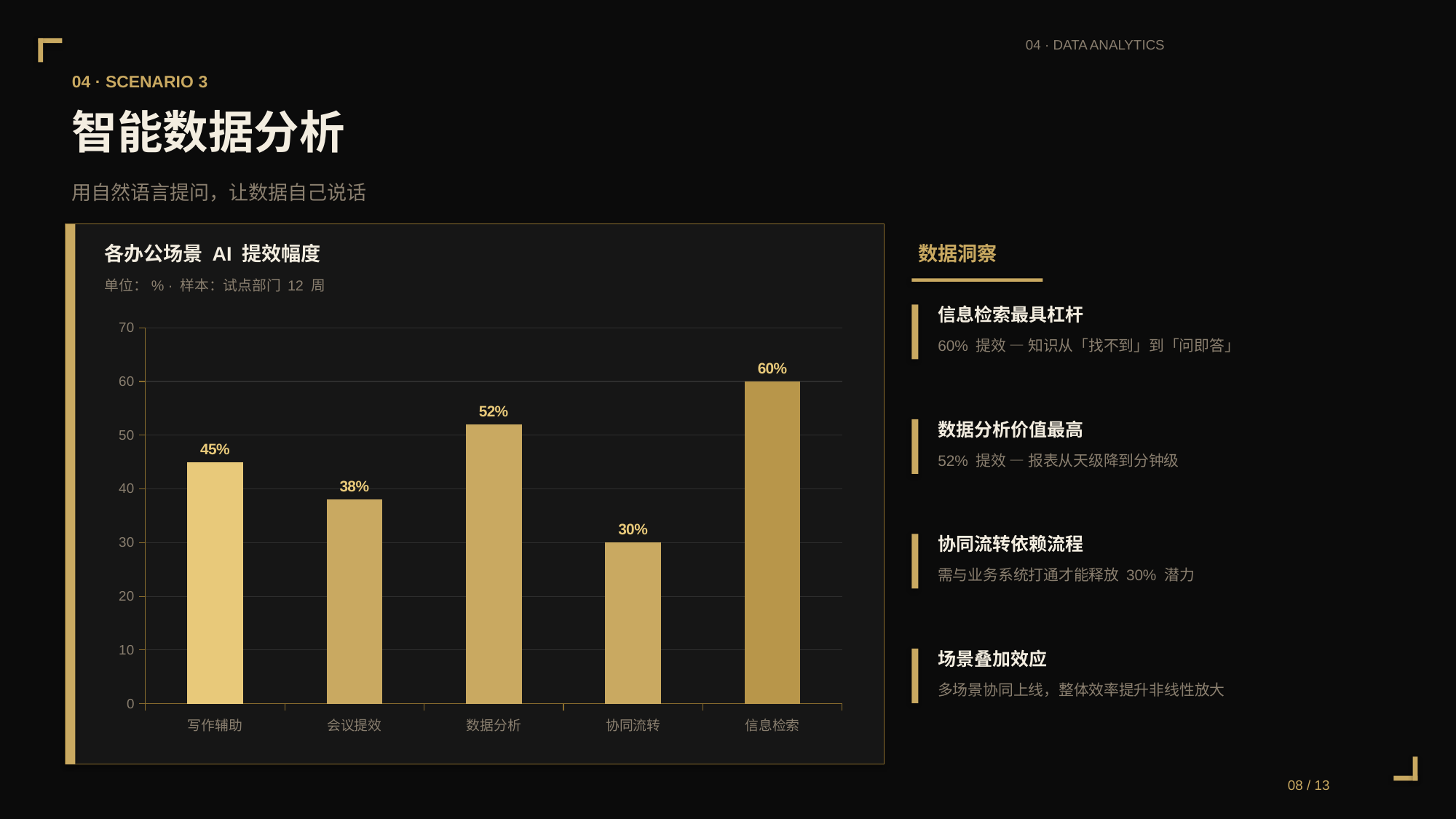

04 · DATA ANALYTICS

04 · SCENARIO 3
智能数据分析
用自然语言提问，让数据自己说话

各办公场景 AI 提效幅度
数据洞察
单位：% · 样本：试点部门 12 周

信息检索最具杠杆

### Chart

| Category | 值 |
|---|---|
| 写作辅助 | 45.0 |
| 会议提效 | 38.0 |
| 数据分析 | 52.0 |
| 协同流转 | 30.0 |
| 信息检索 | 60.0 |
60% 提效 — 知识从「找不到」到「问即答」
数据分析价值最高

52% 提效 — 报表从天级降到分钟级
协同流转依赖流程

需与业务系统打通才能释放 30% 潜力
场景叠加效应

多场景协同上线，整体效率提升非线性放大

08 / 13